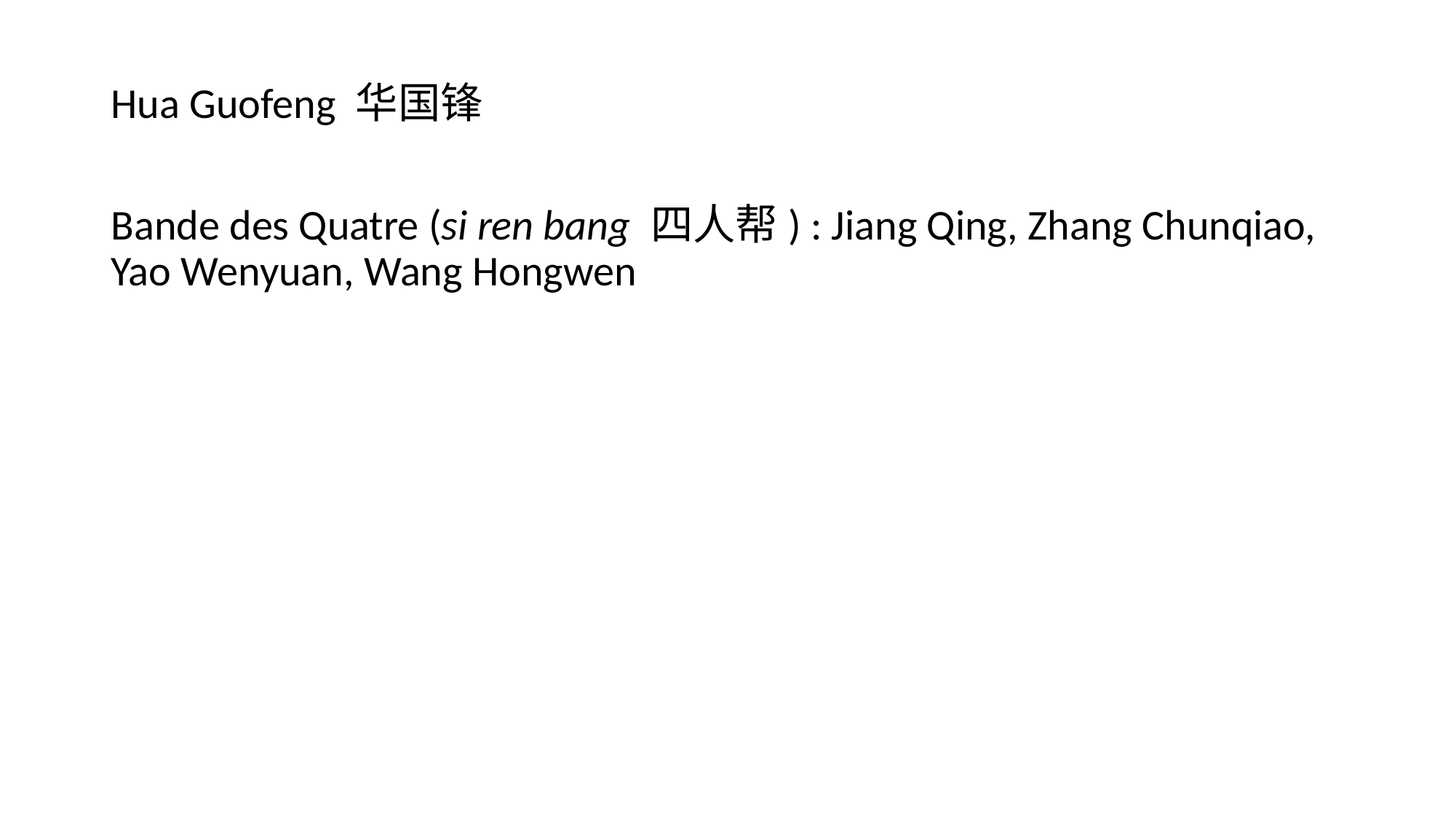

#
Hua Guofeng 华国锋

Bande des Quatre (si ren bang 四人帮) : Jiang Qing, Zhang Chunqiao, Yao Wenyuan, Wang Hongwen